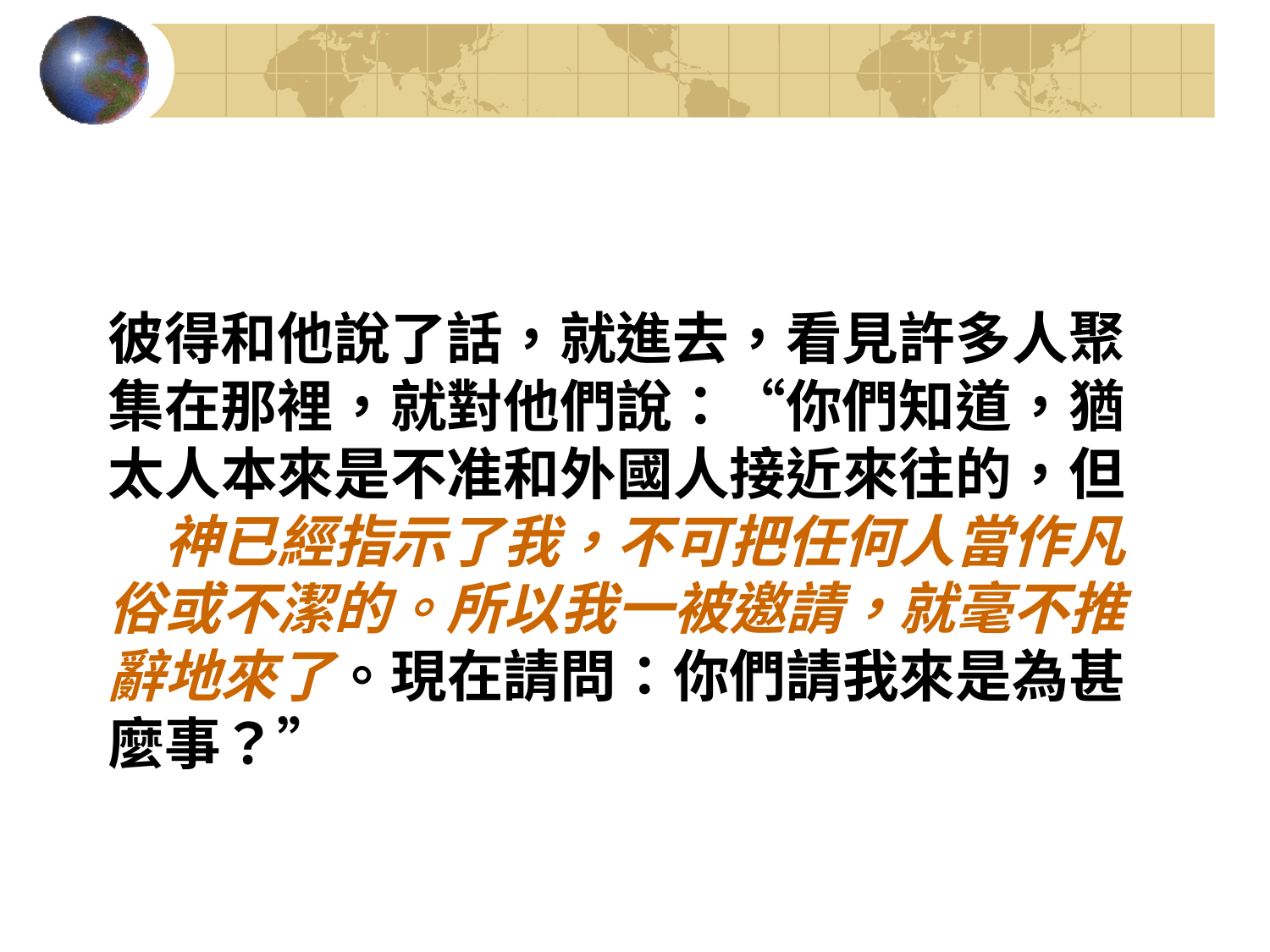

#
彼得和他說了話，就進去，看見許多人聚集在那裡，就對他們說：“你們知道，猶太人本來是不准和外國人接近來往的，但　神已經指示了我，不可把任何人當作凡俗或不潔的。所以我一被邀請，就毫不推辭地來了。現在請問：你們請我來是為甚麼事？”